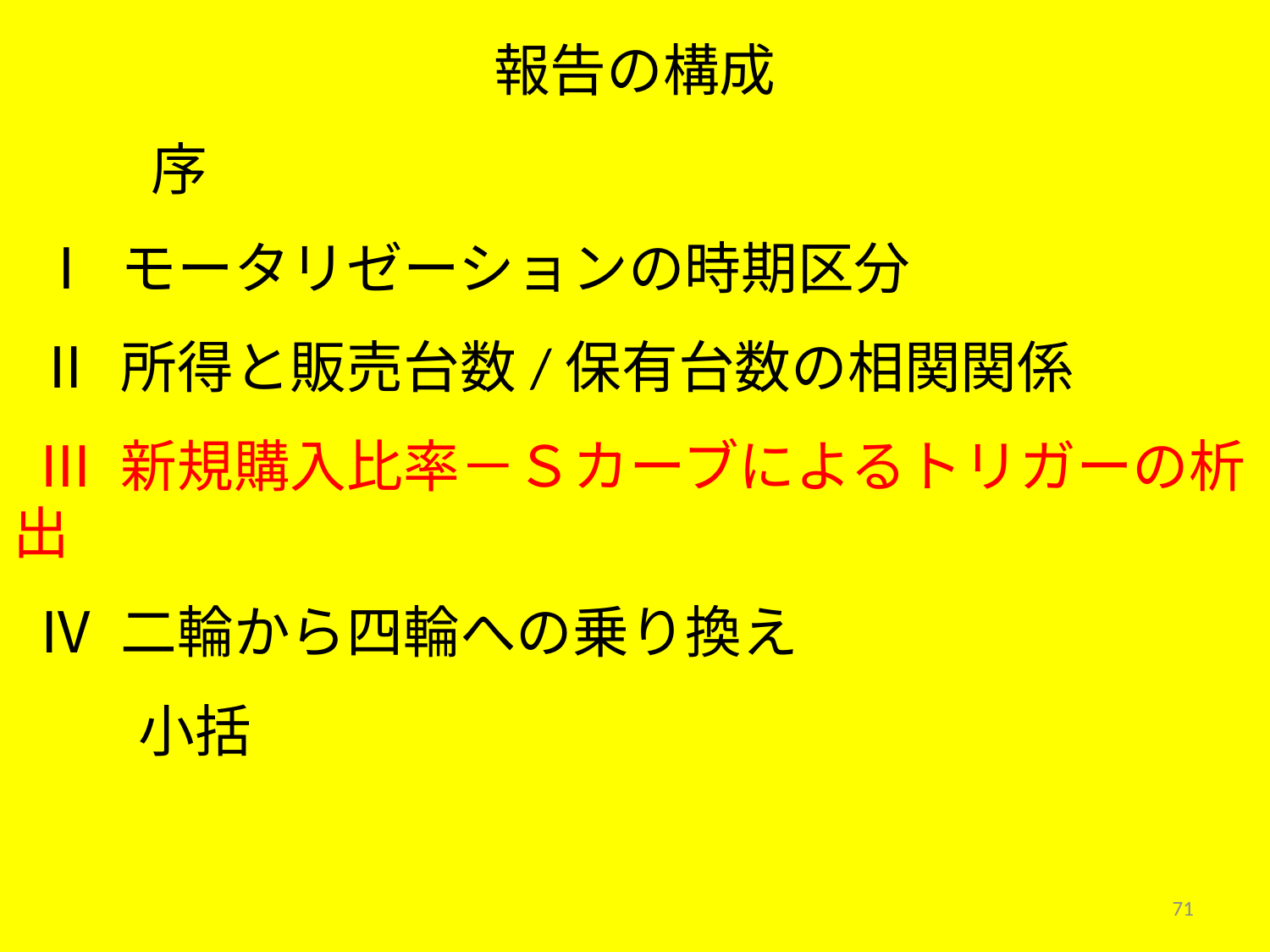

報告の構成

　　  序

  Ⅰ モータリゼーションの時期区分

  Ⅱ 所得と販売台数/保有台数の相関関係

  Ⅲ 新規購入比率－Ｓカーブによるトリガーの析出

  Ⅳ 二輪から四輪への乗り換え

　　 小括

71